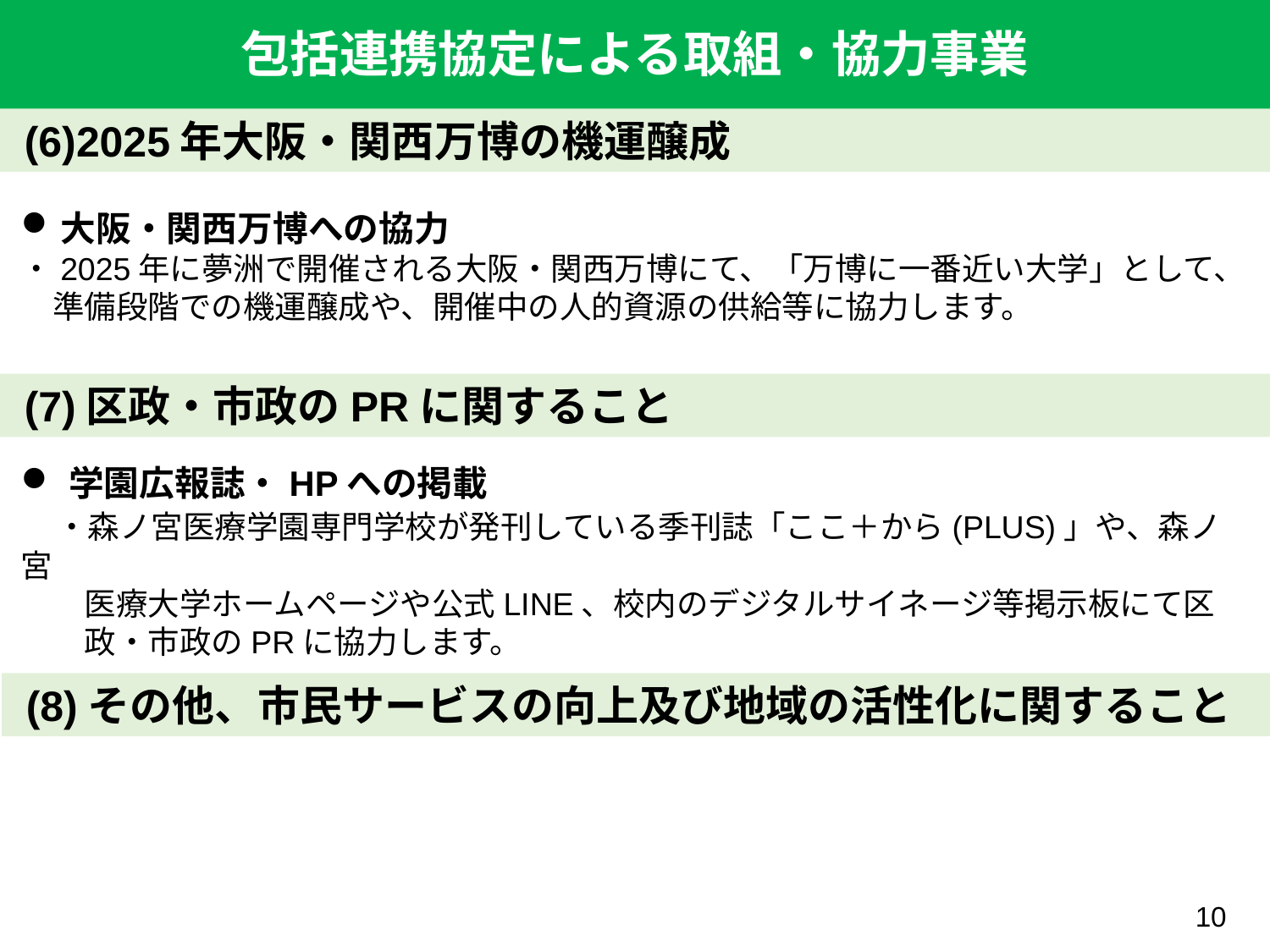

包括連携協定による取組・協力事業
包括連携協定による取組・協力事業
 (6)2025年大阪・関西万博の機運醸成
大阪・関西万博への協力
・2025年に夢洲で開催される大阪・関西万博にて、「万博に一番近い大学」として、
　準備段階での機運醸成や、開催中の人的資源の供給等に協力します。

 (7)区政・市政のPRに関すること
学園広報誌・HPへの掲載
　・森ノ宮医療学園専門学校が発刊している季刊誌「ここ＋から(PLUS)」や、森ノ宮
　　医療大学ホームページや公式LINE、校内のデジタルサイネージ等掲示板にて区
　　政・市政のPRに協力します。

 (8)その他、市民サービスの向上及び地域の活性化に関すること
10